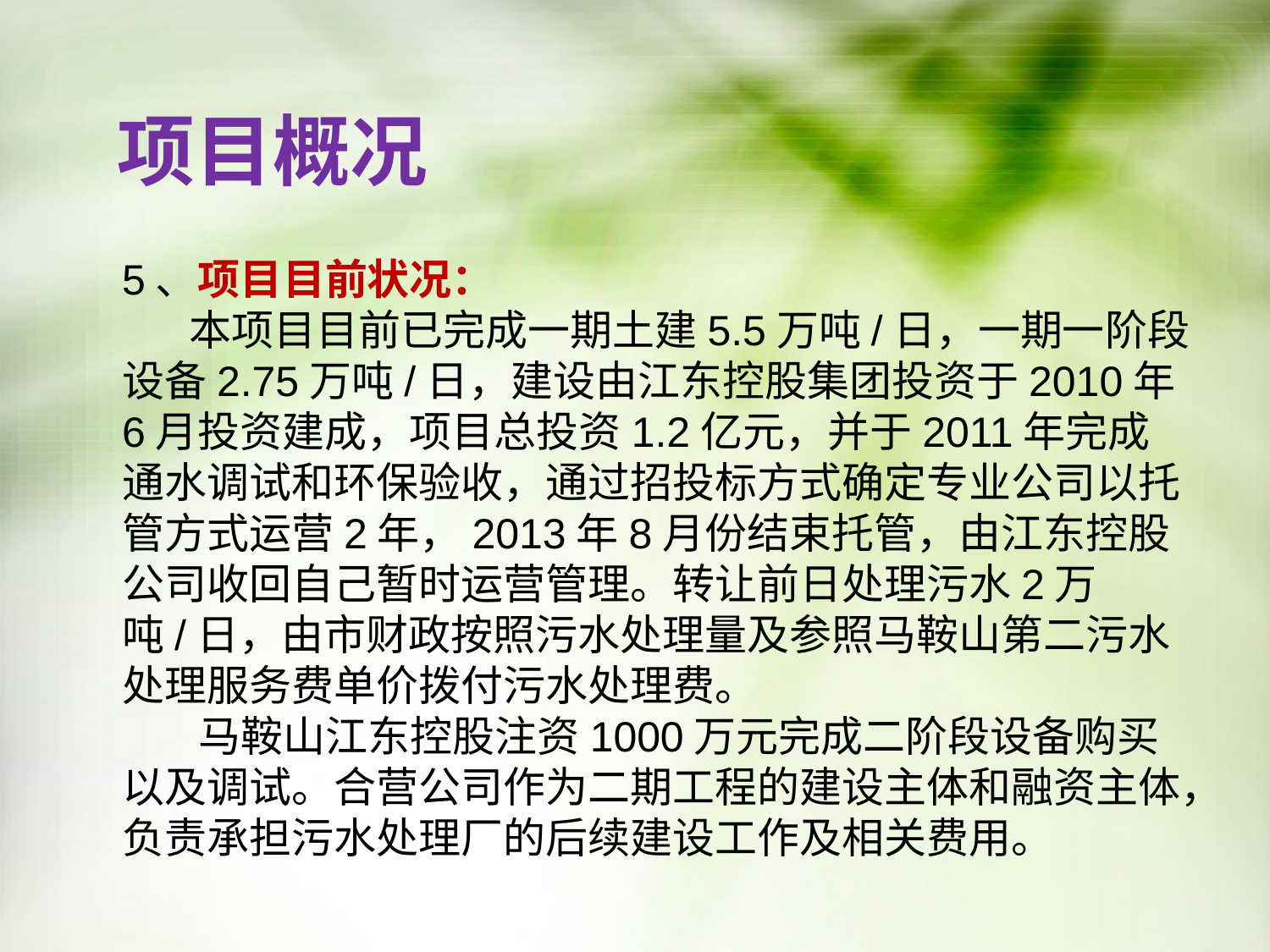

项目概况
5、项目目前状况：
      本项目目前已完成一期土建5.5万吨/日，一期一阶段设备2.75万吨/日，建设由江东控股集团投资于2010年6月投资建成，项目总投资1.2亿元，并于2011年完成通水调试和环保验收，通过招投标方式确定专业公司以托管方式运营2年，2013年8月份结束托管，由江东控股公司收回自己暂时运营管理。转让前日处理污水2万吨/日，由市财政按照污水处理量及参照马鞍山第二污水处理服务费单价拨付污水处理费。
       马鞍山江东控股注资1000万元完成二阶段设备购买以及调试。合营公司作为二期工程的建设主体和融资主体，负责承担污水处理厂的后续建设工作及相关费用。